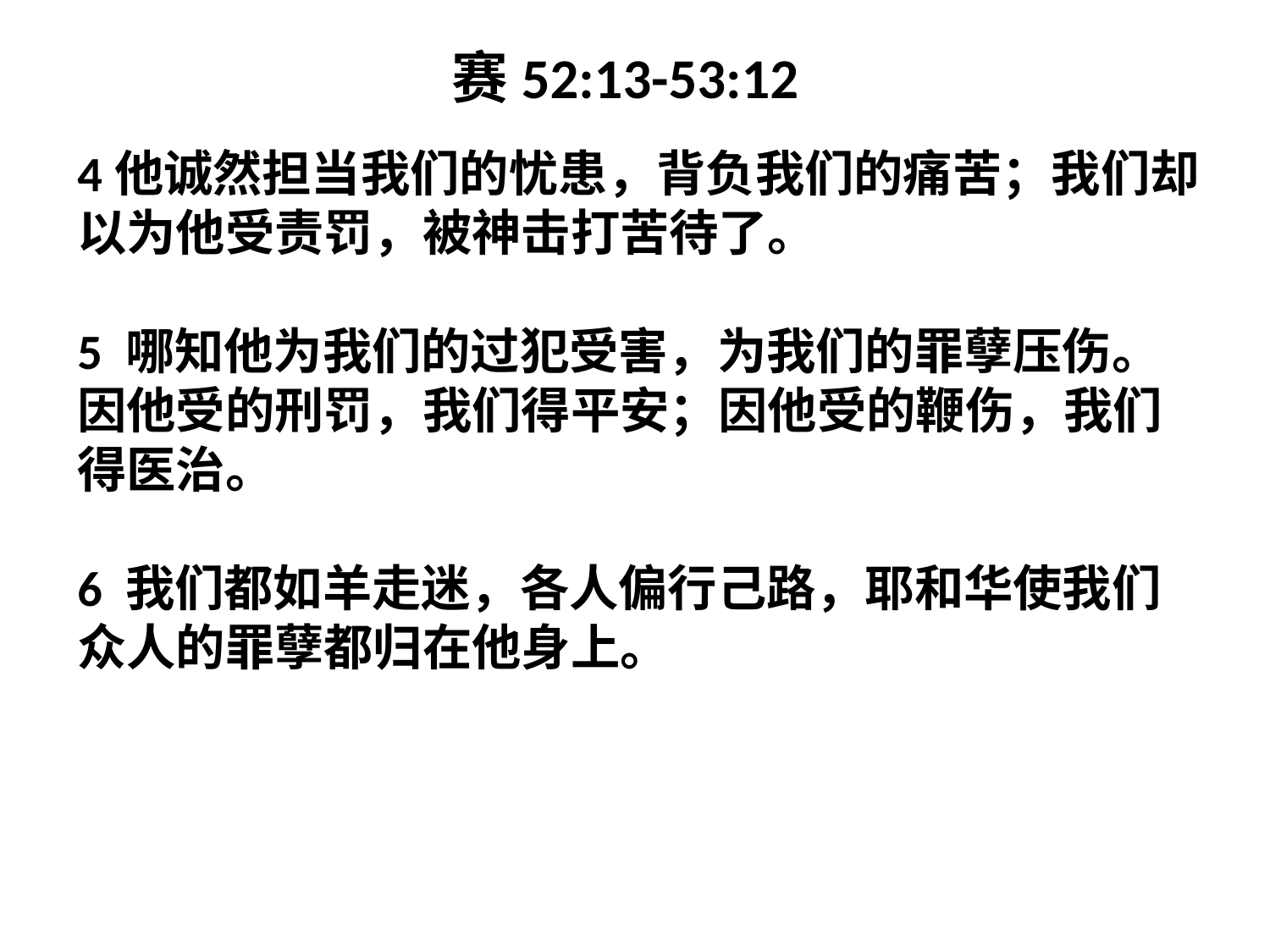

赛52:13-53:12
4他诚然担当我们的忧患，背负我们的痛苦；我们却以为他受责罚，被神击打苦待了。

5 哪知他为我们的过犯受害，为我们的罪孽压伤。因他受的刑罚，我们得平安；因他受的鞭伤，我们得医治。

6 我们都如羊走迷，各人偏行己路，耶和华使我们众人的罪孽都归在他身上。